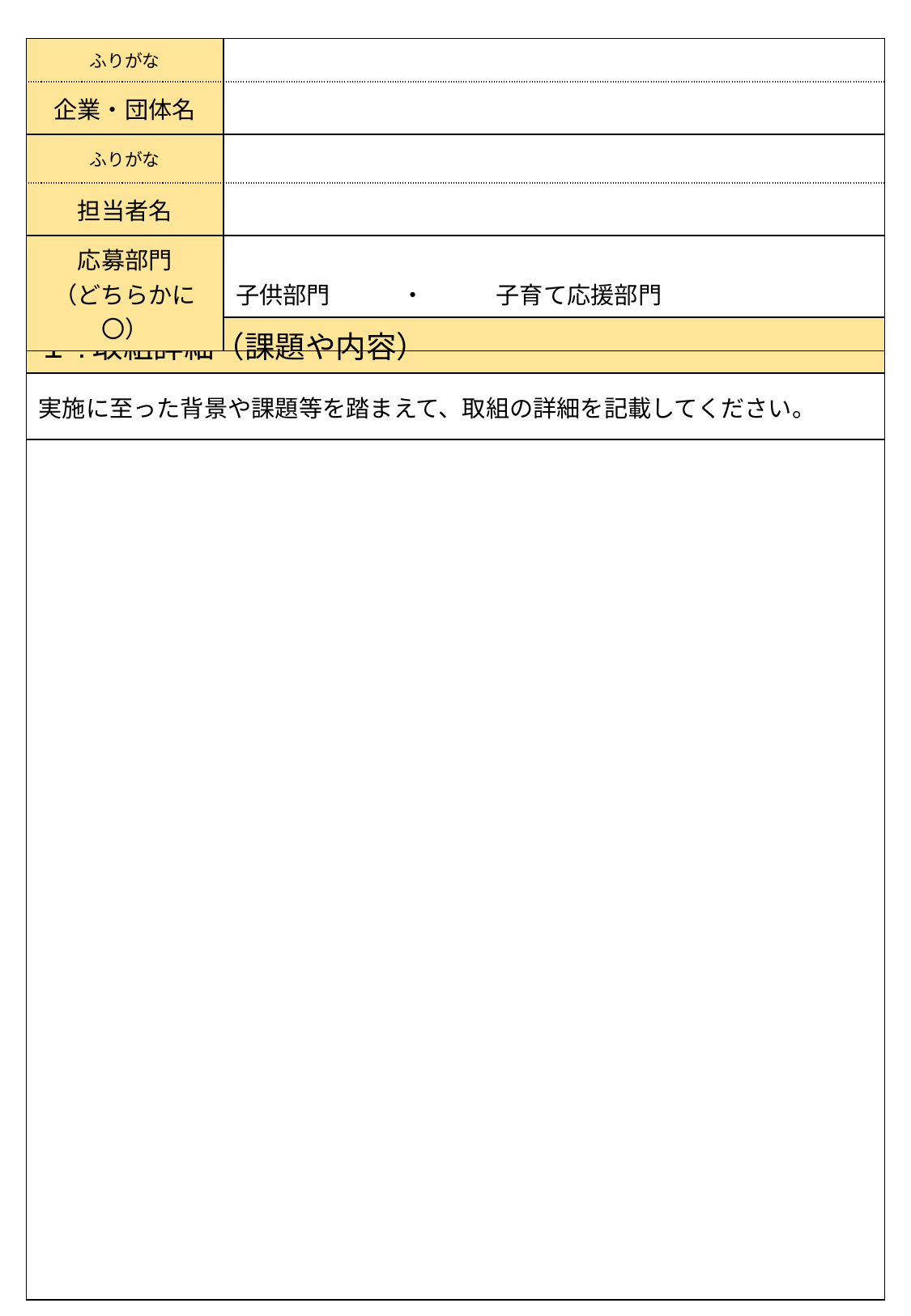

| ふりがな |  |
| --- | --- |
| 企業・団体名 |  |
| ふりがな |  |
| 担当者名 |  |
| 応募部門 （どちらかに〇） | 子供部門　　　・　　　子育て応援部門 |
| １.取組詳細（課題や内容） |
| --- |
| 実施に至った背景や課題等を踏まえて、取組の詳細を記載してください。 |
|  |